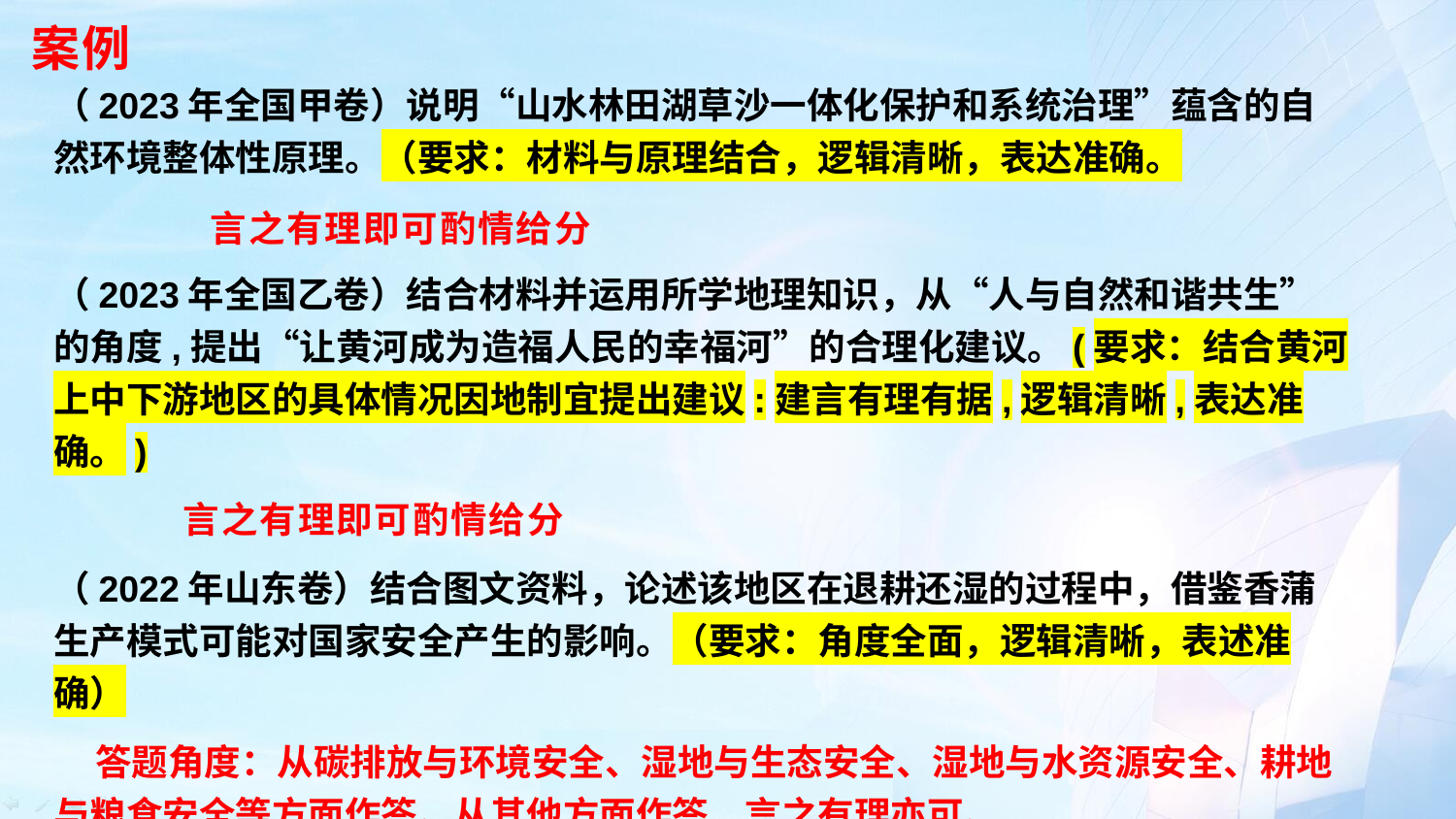

案例
（2023年全国甲卷）说明“山水林田湖草沙一体化保护和系统治理”蕴含的自然环境整体性原理。（要求：材料与原理结合，逻辑清晰，表达准确。

（2023年全国乙卷）结合材料并运用所学地理知识，从“人与自然和谐共生”的角度,提出“让黄河成为造福人民的幸福河”的合理化建议。(要求：结合黄河上中下游地区的具体情况因地制宜提出建议:建言有理有据,逻辑清晰,表达准确。)
            言之有理即可酌情给分
（2022年山东卷）结合图文资料，论述该地区在退耕还湿的过程中，借鉴香蒲生产模式可能对国家安全产生的影响。（要求：角度全面，逻辑清晰，表述准确）
    答题角度：从碳排放与环境安全、湿地与生态安全、湿地与水资源安全、耕地与粮食安全等方面作答。从其他方面作答，言之有理亦可。

言之有理即可酌情给分